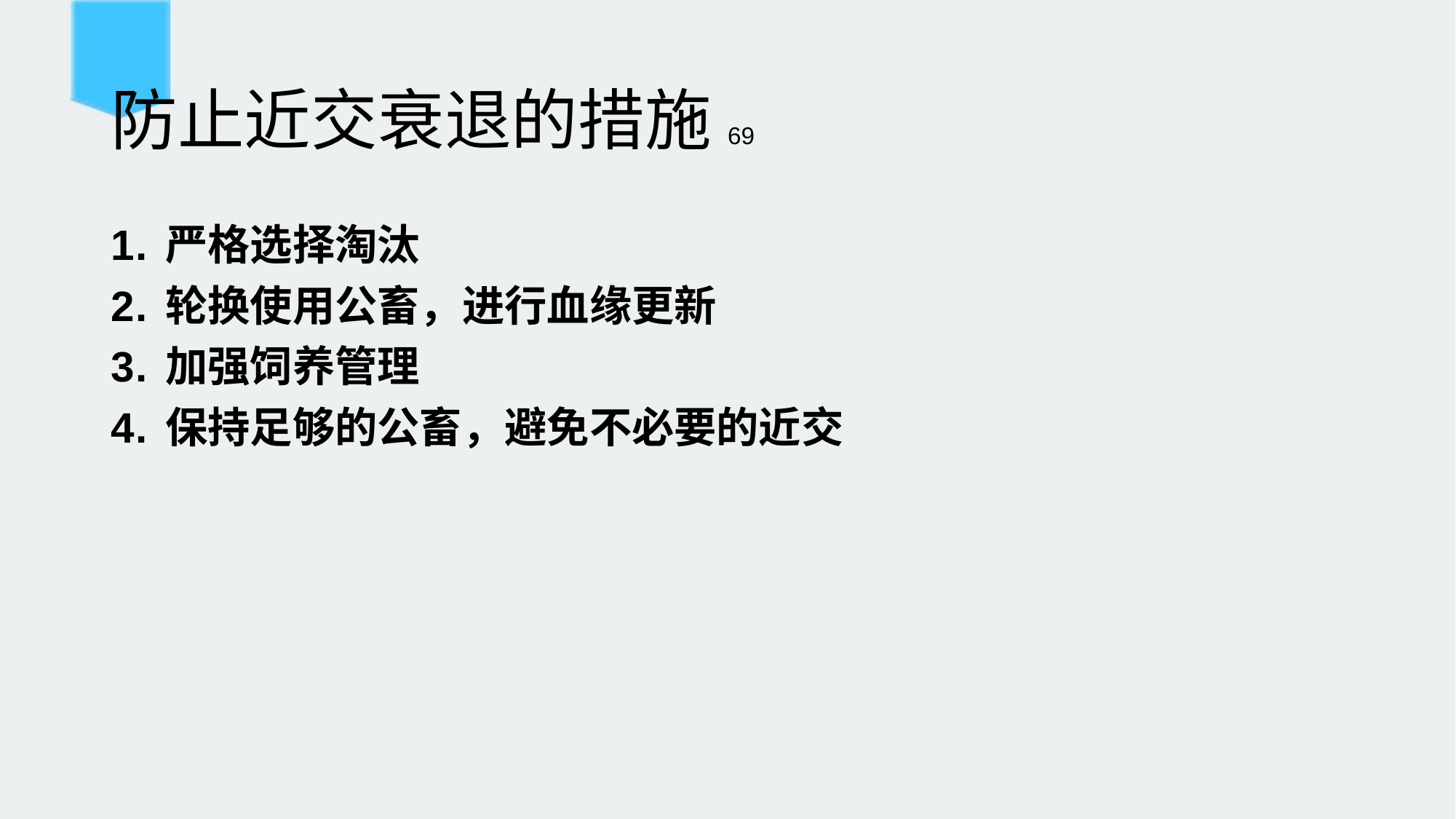

# 防止近交衰退的措施69
严格选择淘汰
轮换使用公畜，进行血缘更新
加强饲养管理
保持足够的公畜，避免不必要的近交